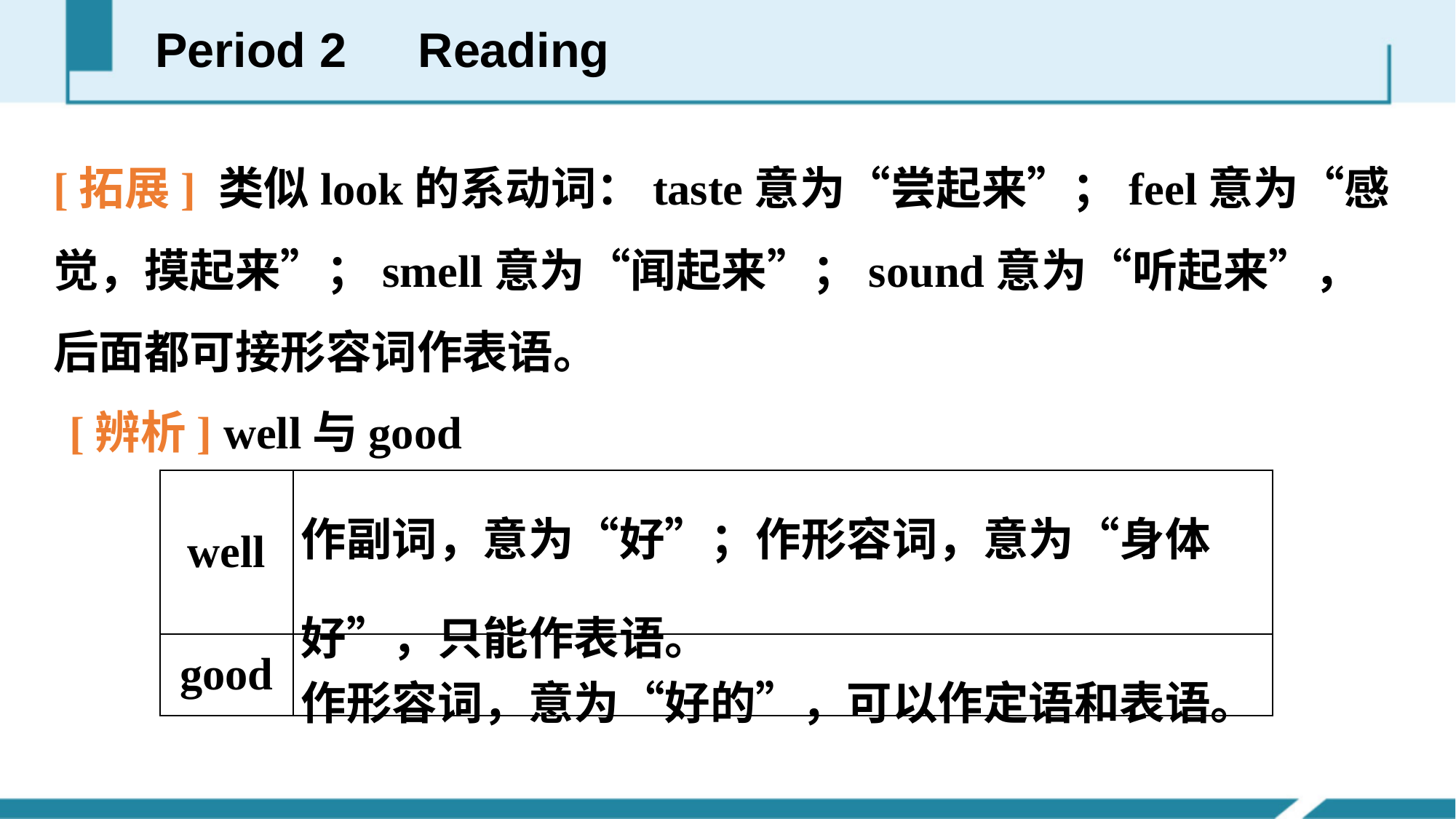

Period 2　Reading
[拓展] 类似look的系动词：taste意为“尝起来”；feel意为“感觉，摸起来”；smell意为“闻起来”；sound意为“听起来”，后面都可接形容词作表语。
[辨析] well与good
| well | 作副词，意为“好”；作形容词，意为“身体好”，只能作表语。 |
| --- | --- |
| good | 作形容词，意为“好的”，可以作定语和表语。 |